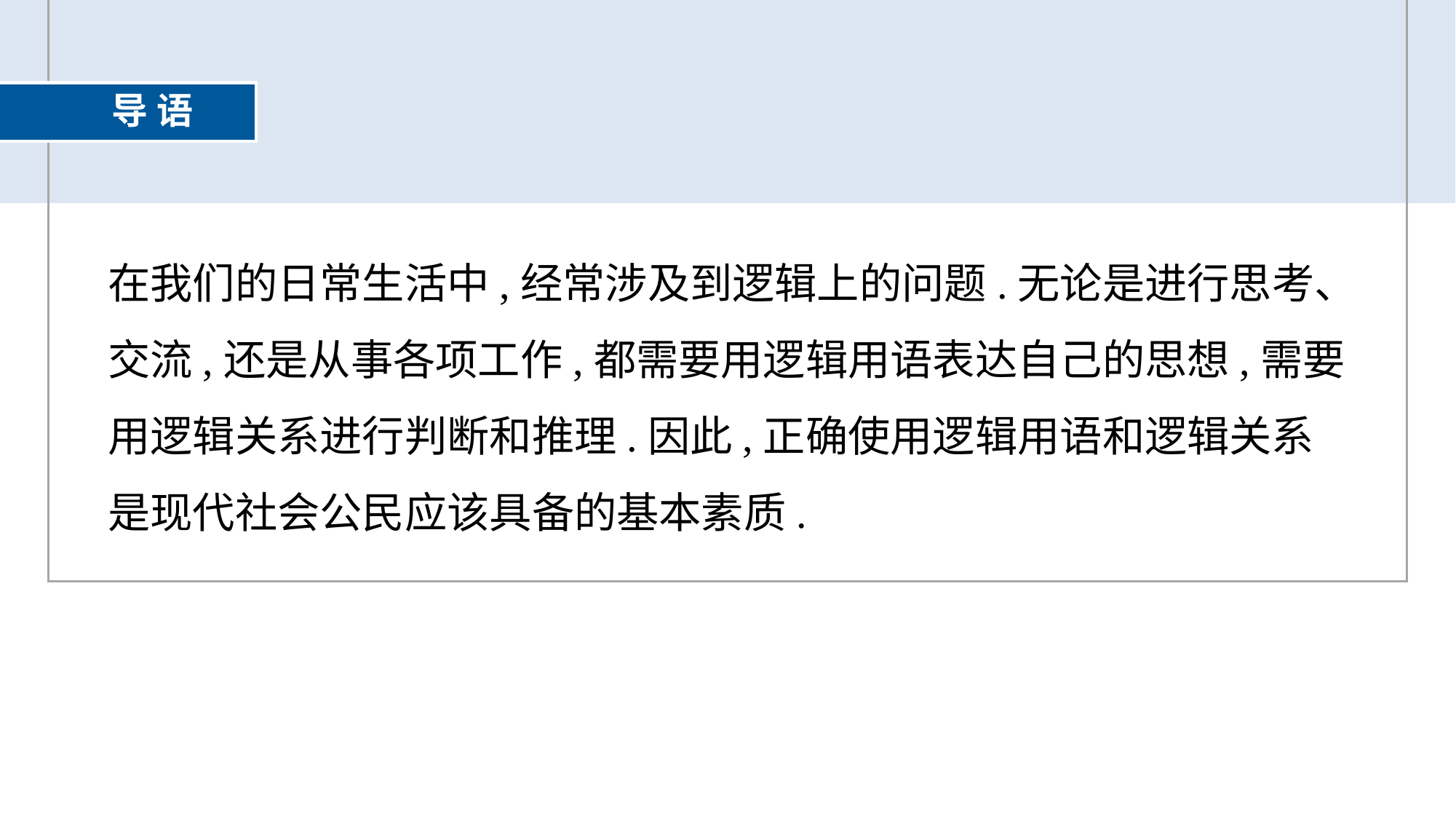

导 语

在我们的日常生活中,经常涉及到逻辑上的问题.无论是进行思考、交流,还是从事各项工作,都需要用逻辑用语表达自己的思想,需要用逻辑关系进行判断和推理.因此,正确使用逻辑用语和逻辑关系是现代社会公民应该具备的基本素质.